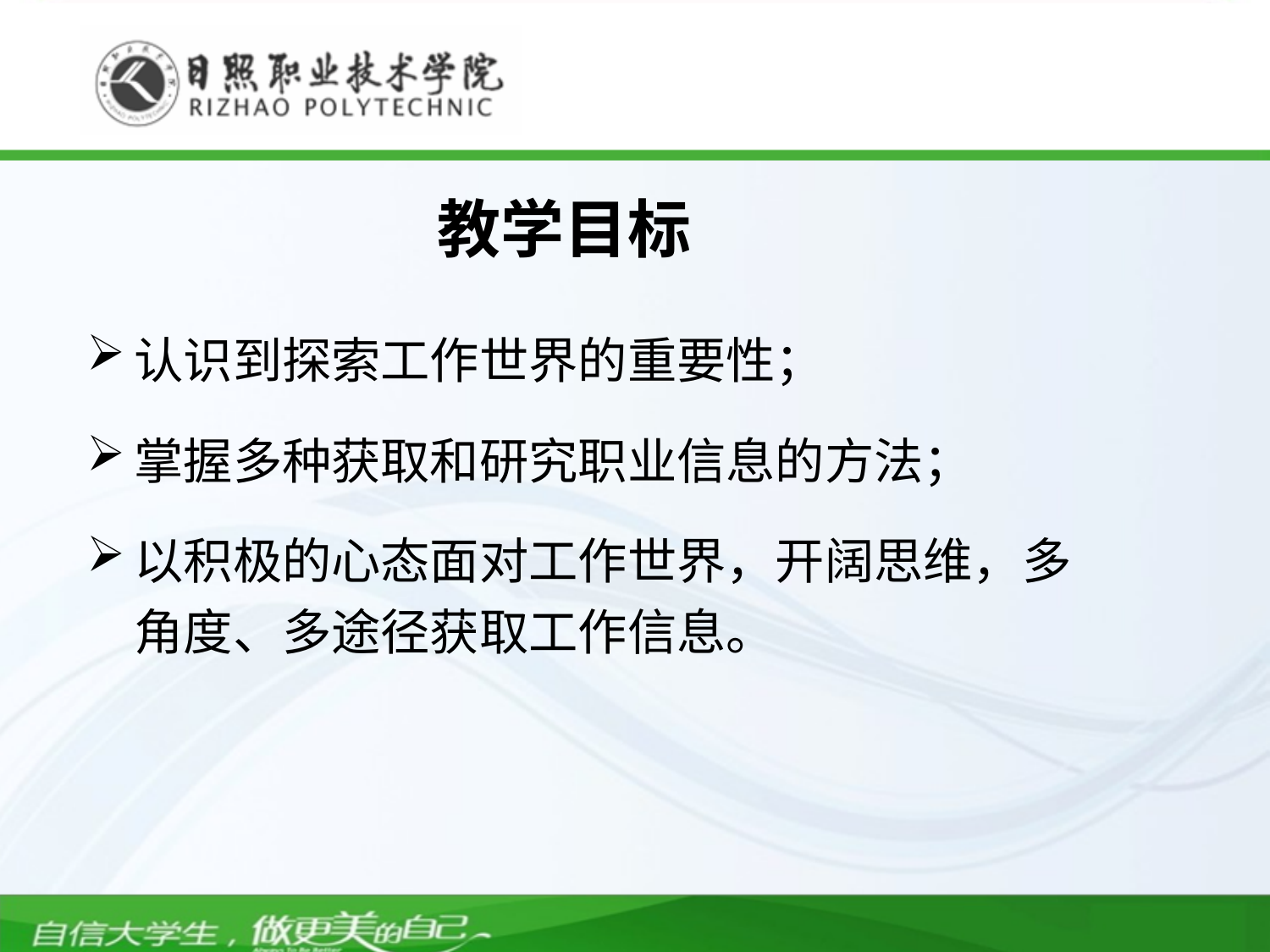

# 教学目标

认识到探索工作世界的重要性；
掌握多种获取和研究职业信息的方法；
以积极的心态面对工作世界，开阔思维，多角度、多途径获取工作信息。